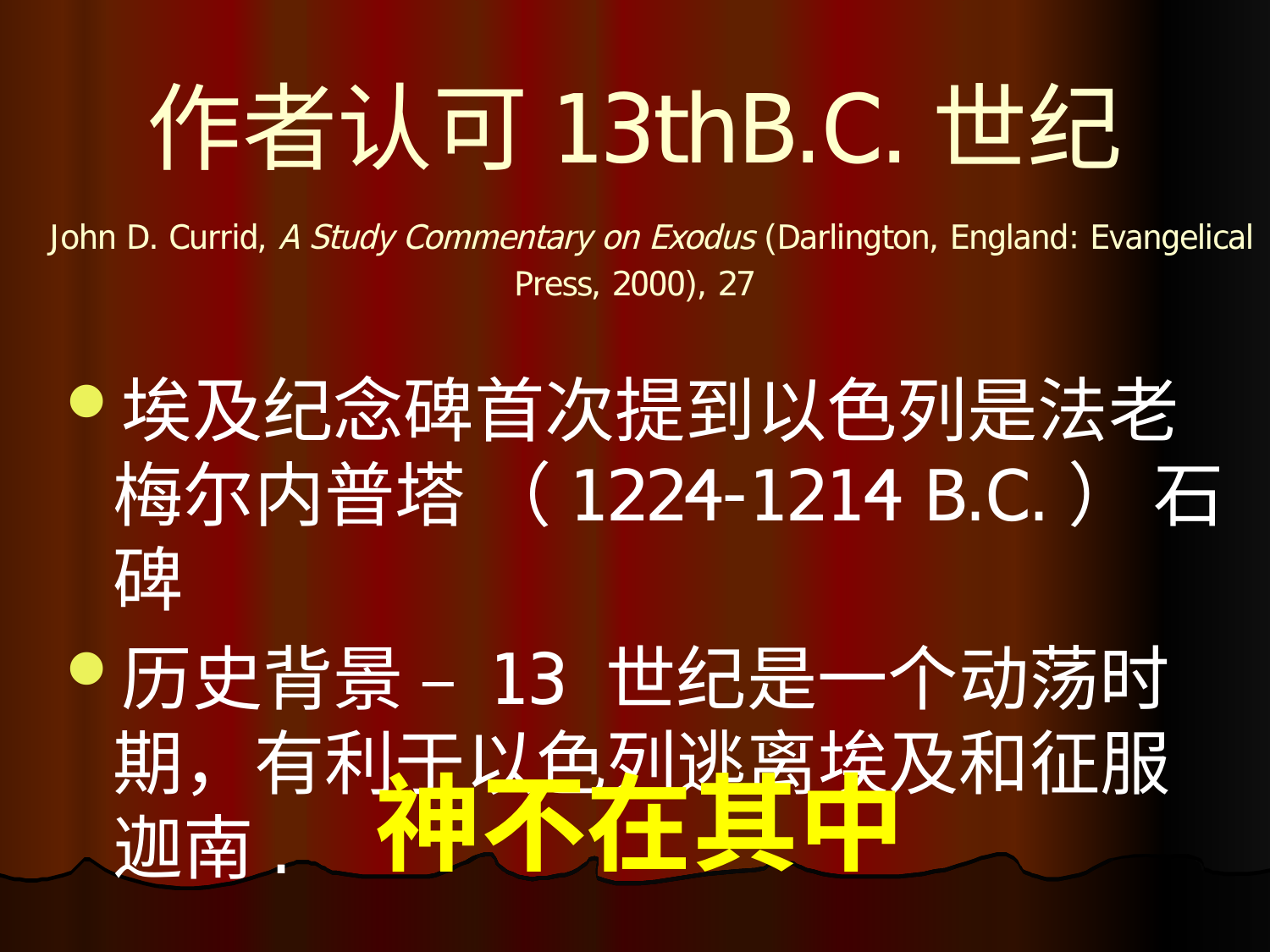

# 作者认可13thB.C.世纪 John D. Currid, A Study Commentary on Exodus (Darlington, England: Evangelical Press, 2000), 27
埃及纪念碑首次提到以色列是法老梅尔内普塔 （1224-1214 B.C.） 石碑
历史背景 – 13 世纪是一个动荡时期，有利于以色列逃离埃及和征服迦南.
神不在其中